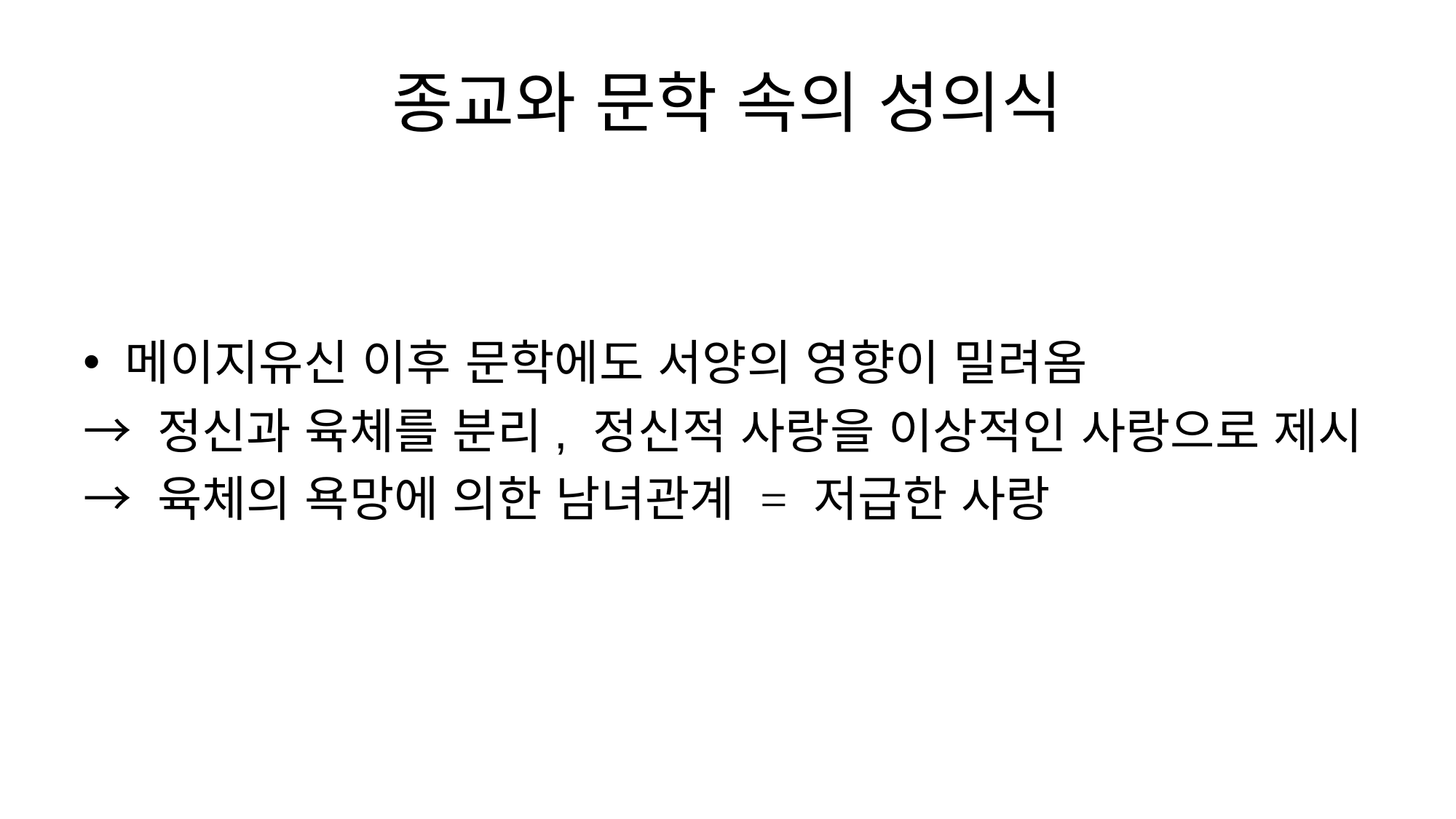

# 종교와 문학 속의 성의식

메이지유신 이후 문학에도 서양의 영향이 밀려옴
→ 정신과 육체를 분리, 정신적 사랑을 이상적인 사랑으로 제시
→ 육체의 욕망에 의한 남녀관계 = 저급한 사랑